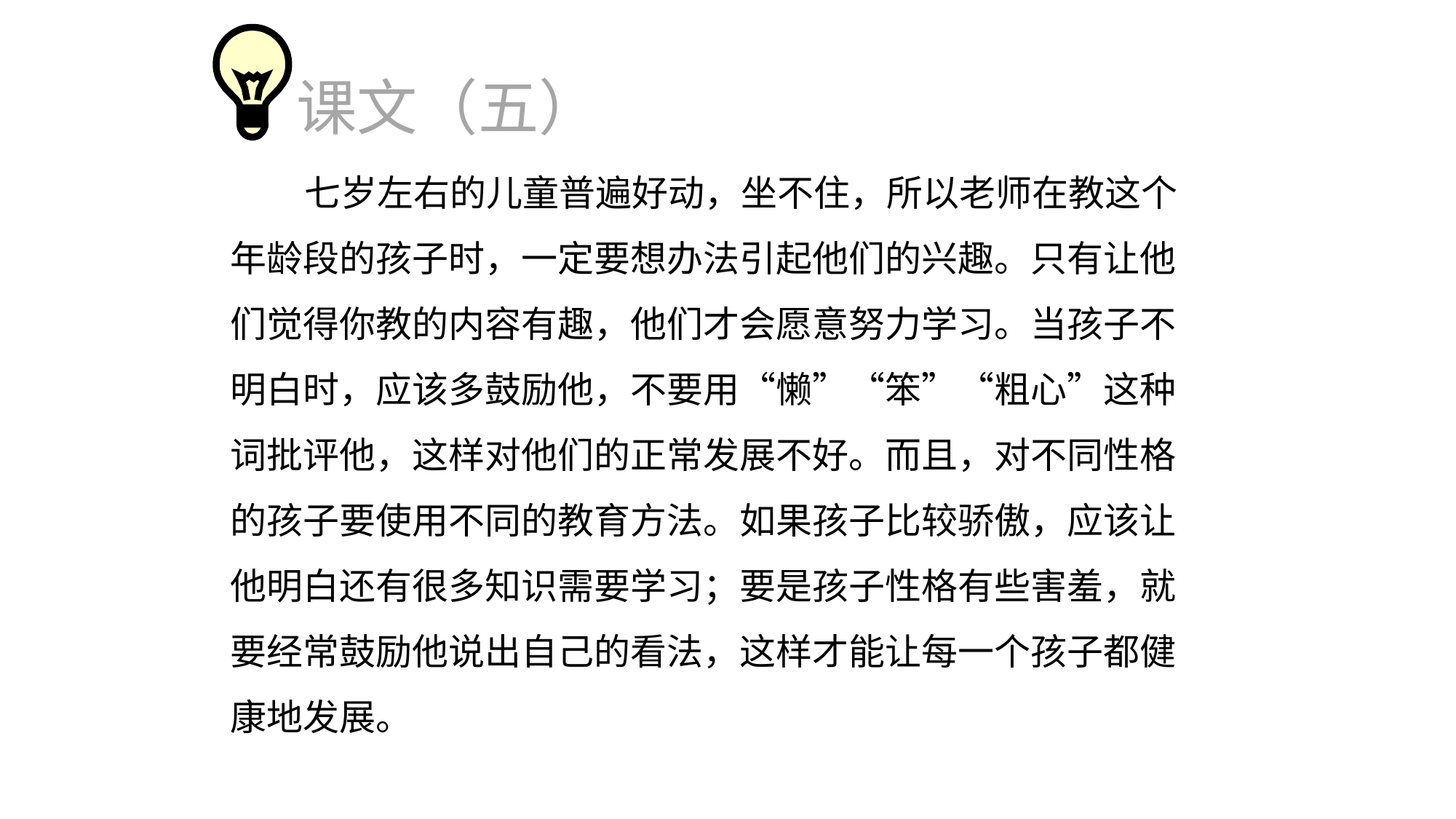

课文（五）
        七岁左右的儿童普遍好动，坐不住，所以老师在教这个
年龄段的孩子时，一定要想办法引起他们的兴趣。只有让他
们觉得你教的内容有趣，他们才会愿意努力学习。当孩子不
明白时，应该多鼓励他，不要用“懒”“笨”“粗心”这种
词批评他，这样对他们的正常发展不好。而且，对不同性格
的孩子要使用不同的教育方法。如果孩子比较骄傲，应该让
他明白还有很多知识需要学习；要是孩子性格有些害羞，就
要经常鼓励他说出自己的看法，这样才能让每一个孩子都健
康地发展。